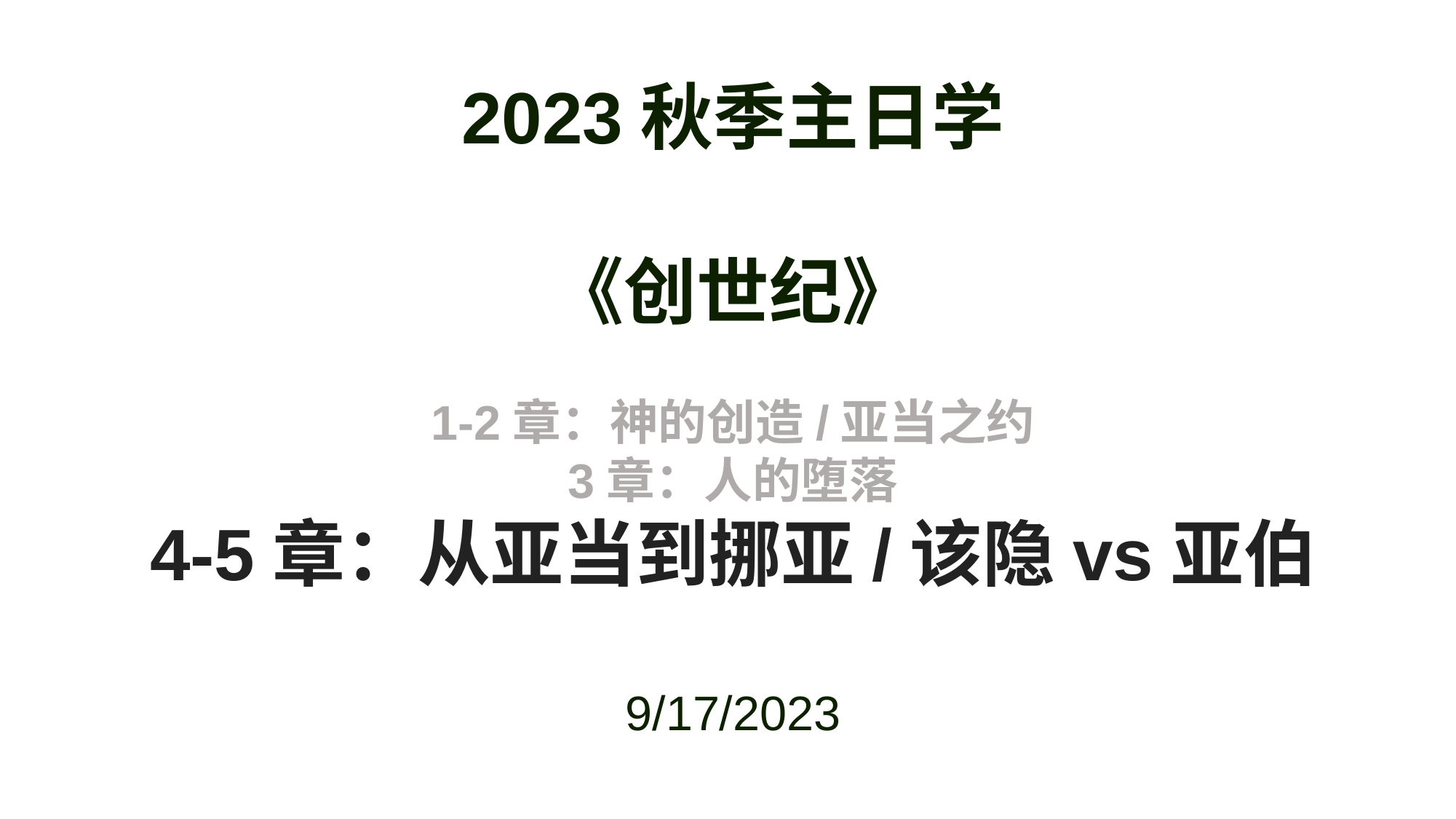

2023秋季主日学

《创世纪》

1-2章：神的创造/亚当之约
3章：人的堕落
4-5章：从亚当到挪亚/该隐vs亚伯

9/17/2023